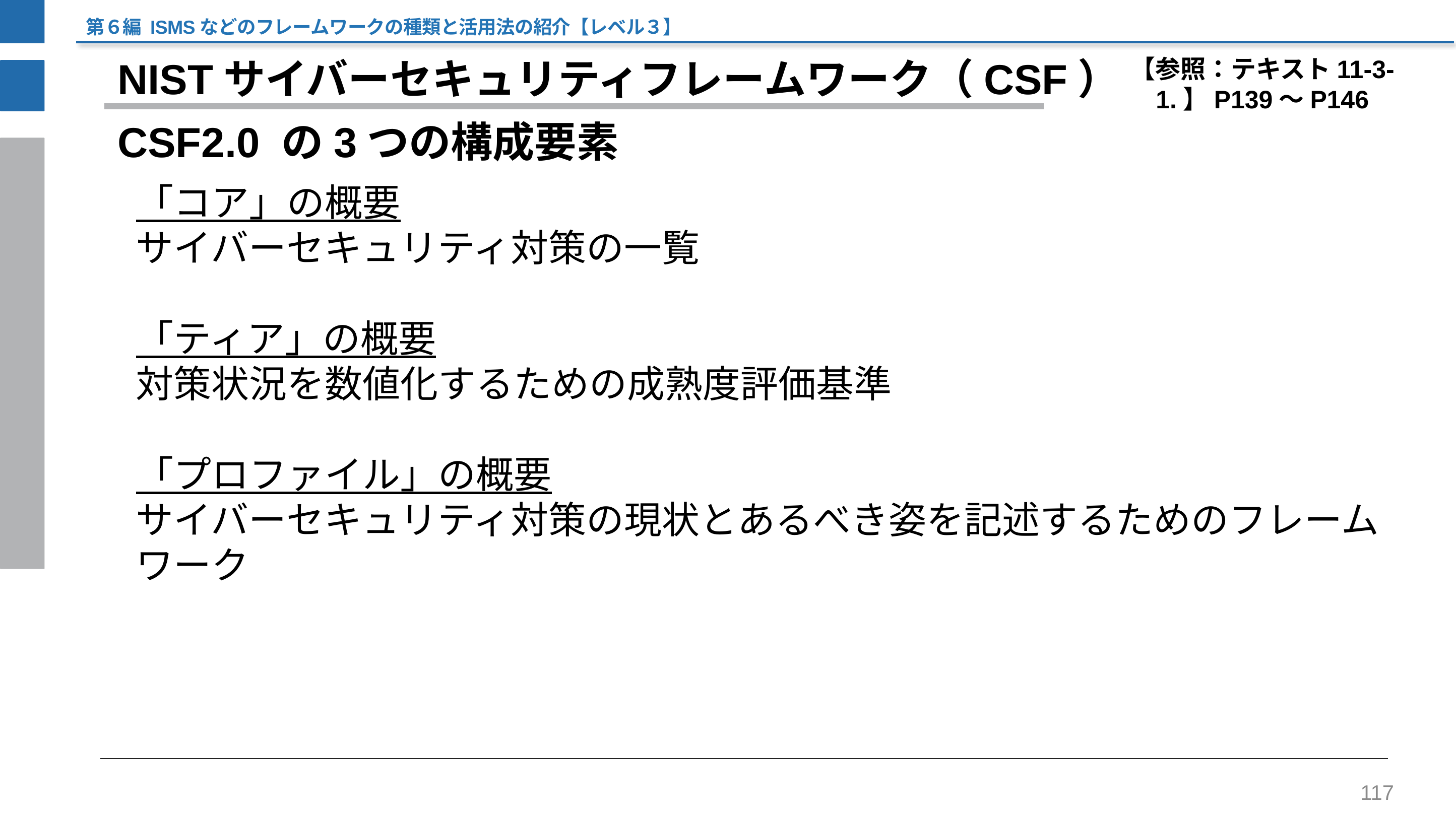

第６編 ISMSなどのフレームワークの種類と活用法の紹介【レベル３】
【参照：テキスト11-3-1.】P139～P146
NISTサイバーセキュリティフレームワーク（CSF）
CSF2.0 の3つの構成要素
「コア」の概要
サイバーセキュリティ対策の一覧

「ティア」の概要
対策状況を数値化するための成熟度評価基準

「プロファイル」の概要
サイバーセキュリティ対策の現状とあるべき姿を記述するためのフレームワーク
117